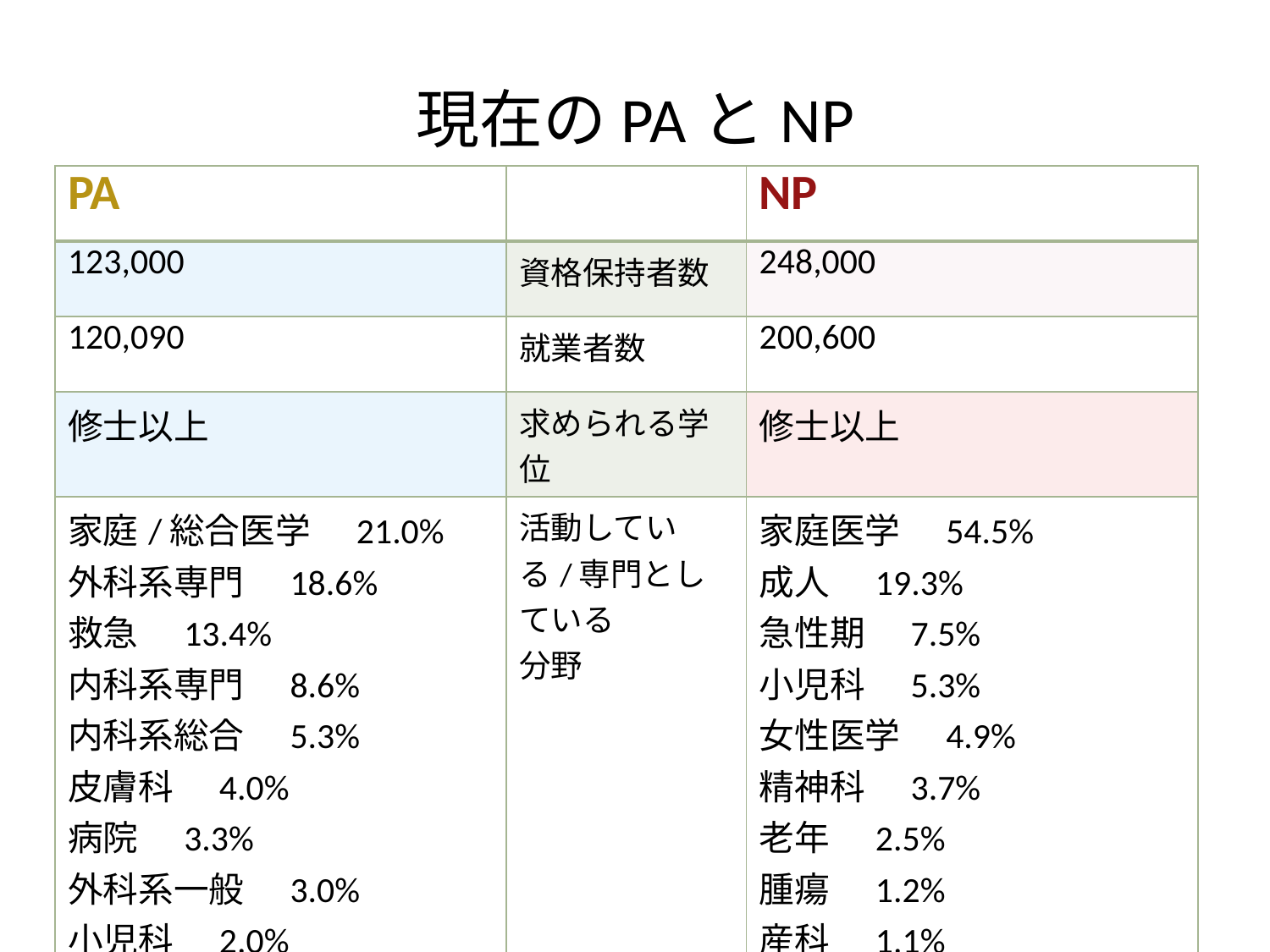

# 現在のPAとNP
| PA |  | NP |
| --- | --- | --- |
| 123,000 | 資格保持者数 | 248,000 |
| 120,090 | 就業者数 | 200,600 |
| 修士以上 | 求められる学位 | 修士以上 |
| 家庭/総合医学　21.0% 外科系専門　18.6% 救急　13.4% 内科系専門　8.6% 内科系総合　5.3% 皮膚科　4.0% 病院　3.3% 外科系一般　3.0% 小児科　2.0% 労働衛生　1.6％ | 活動している/専門としている 分野 | 家庭医学　54.5% 成人　19.3% 急性期　7.5% 小児科　5.3% 女性医学　4.9% 精神科　3.7% 老年　2.5% 腫瘍　1.2% 産科　1.1% |